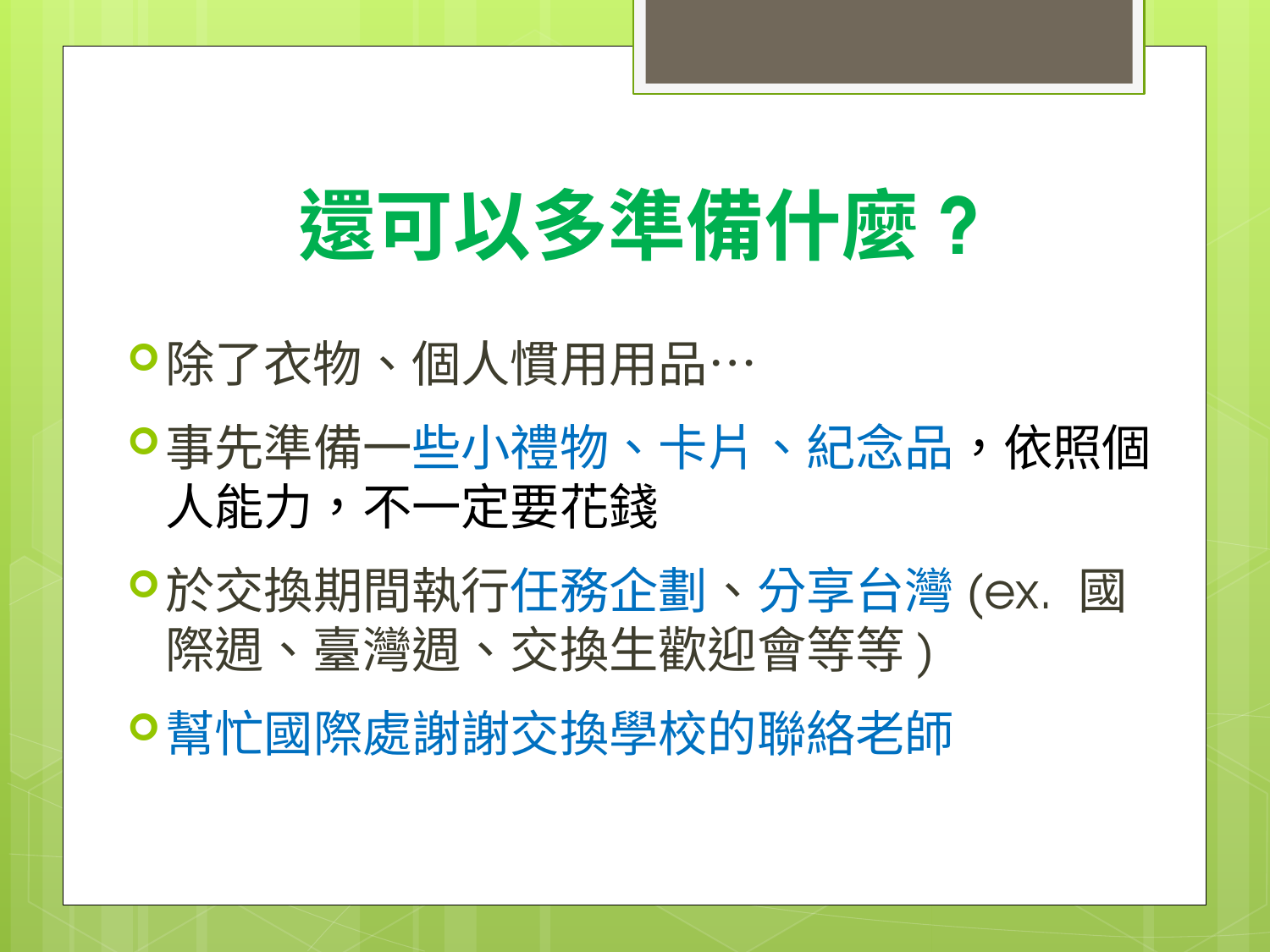

# 還可以多準備什麼?
除了衣物、個人慣用用品…

事先準備一些小禮物、卡片、紀念品，依照個人能力，不一定要花錢

於交換期間執行任務企劃、分享台灣(ex. 國際週、臺灣週、交換生歡迎會等等)

幫忙國際處謝謝交換學校的聯絡老師